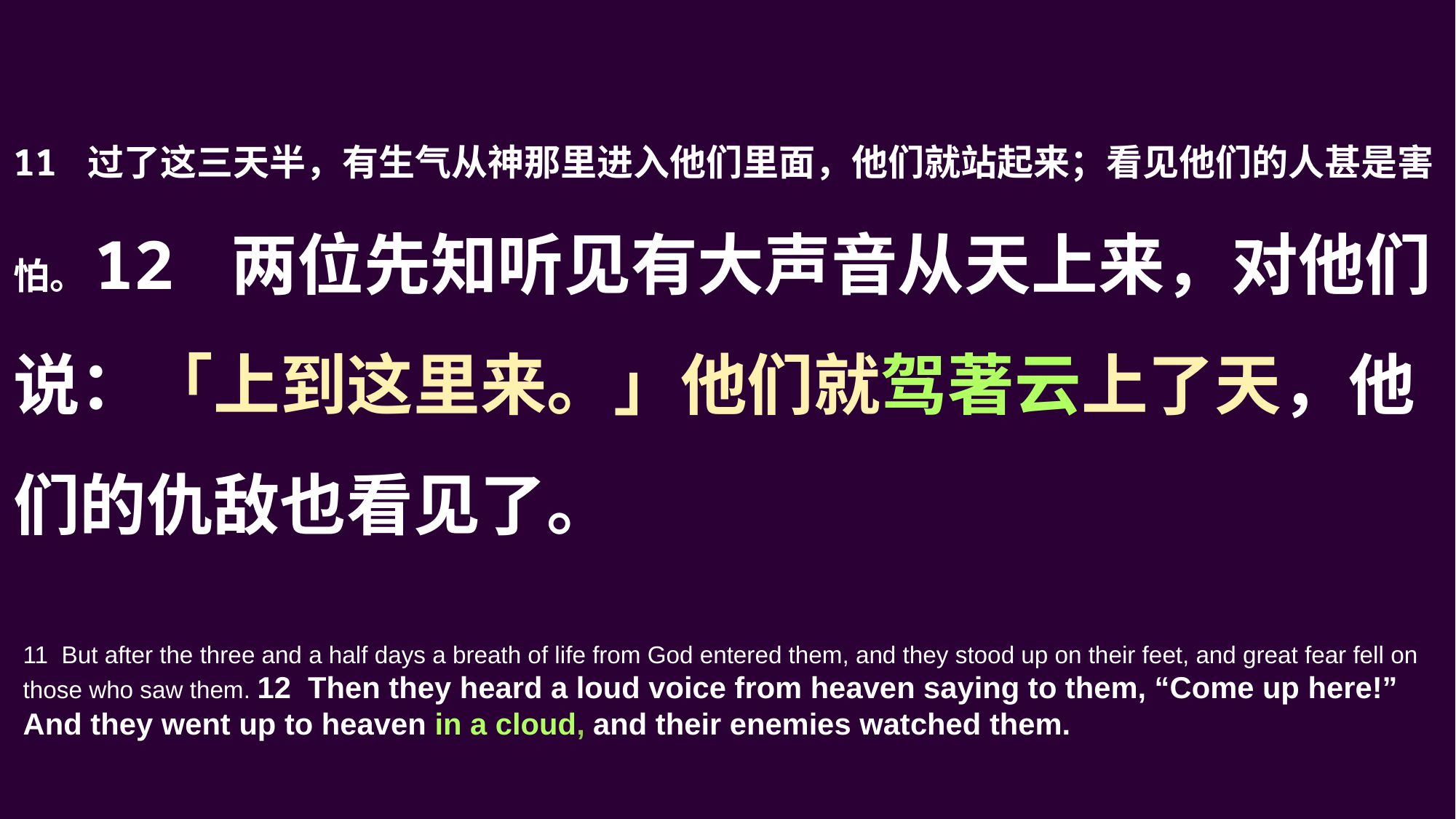

11 过了这三天半，有生气从神那里进入他们里面，他们就站起来；看见他们的人甚是害怕。12 两位先知听见有大声音从天上来，对他们说：「上到这里来。」他们就驾著云上了天，他们的仇敌也看见了。
11  But after the three and a half days a breath of life from God entered them, and they stood up on their feet, and great fear fell on those who saw them. 12  Then they heard a loud voice from heaven saying to them, “Come up here!” And they went up to heaven in a cloud, and their enemies watched them.